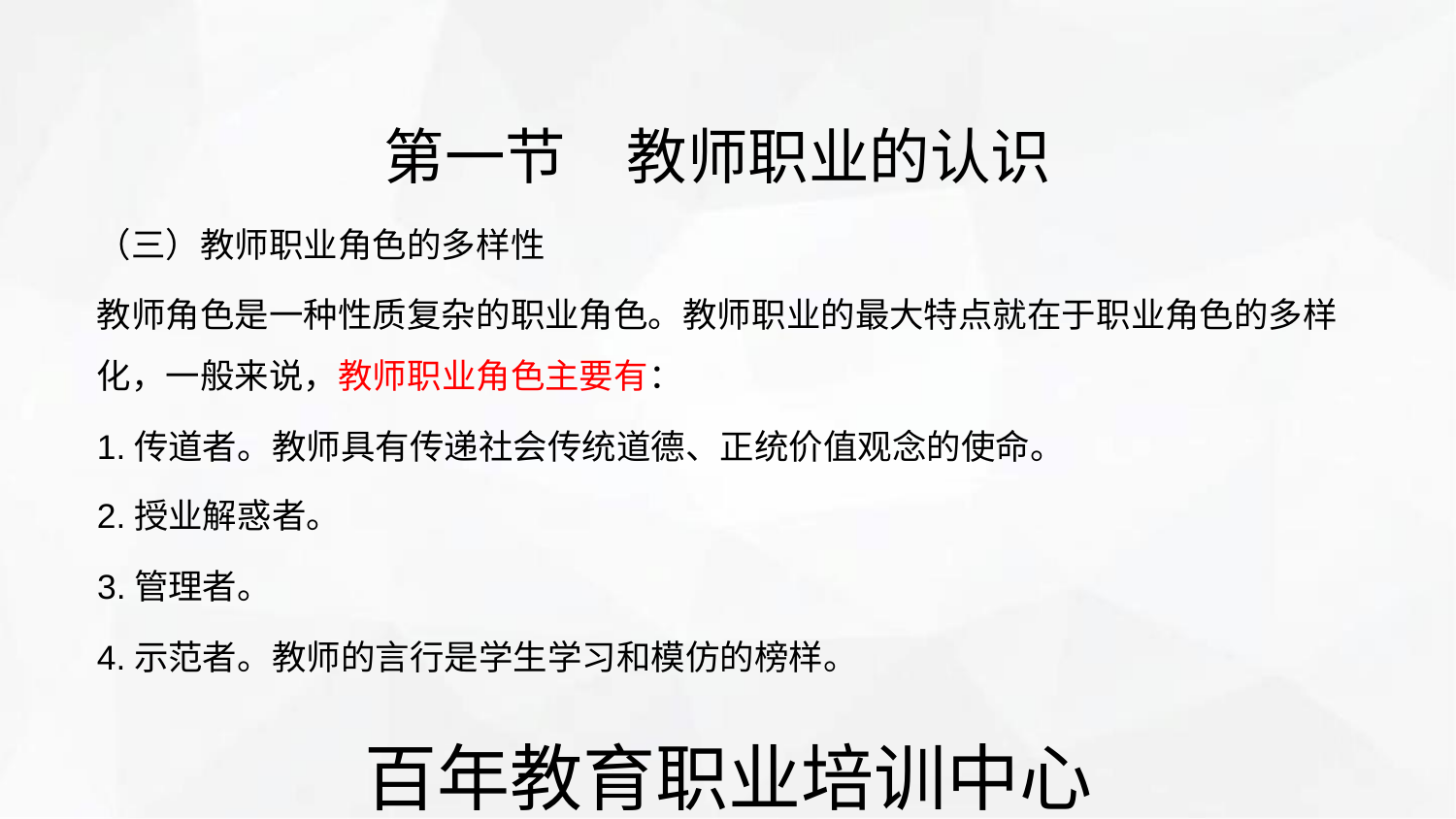

第一节　教师职业的认识
（三）教师职业角色的多样性
教师角色是一种性质复杂的职业角色。教师职业的最大特点就在于职业角色的多样
化，一般来说，教师职业角色主要有：
1.传道者。教师具有传递社会传统道德、正统价值观念的使命。
2.授业解惑者。
3.管理者。
4.示范者。教师的言行是学生学习和模仿的榜样。
百年教育职业培训中心